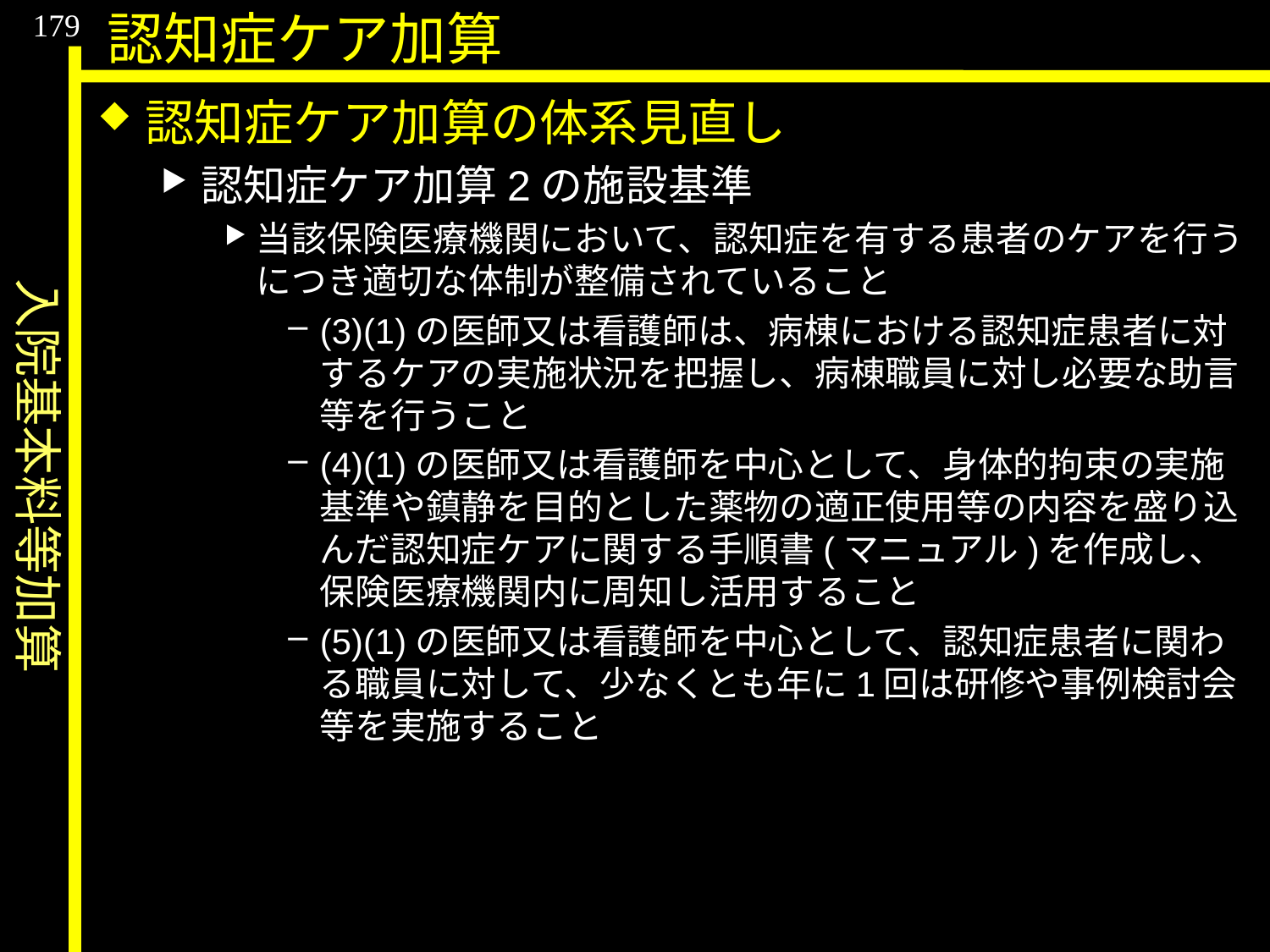

入院基本料等加算
179
認知症ケア加算

認知症ケア加算の体系見直し
認知症ケア加算2の施設基準
当該保険医療機関において、認知症を有する患者のケアを行うにつき適切な体制が整備されていること
(3)(1)の医師又は看護師は、病棟における認知症患者に対するケアの実施状況を把握し、病棟職員に対し必要な助言等を行うこと
(4)(1)の医師又は看護師を中心として、身体的拘束の実施基準や鎮静を目的とした薬物の適正使用等の内容を盛り込んだ認知症ケアに関する手順書(マニュアル)を作成し、保険医療機関内に周知し活用すること
(5)(1)の医師又は看護師を中心として、認知症患者に関わる職員に対して、少なくとも年に1回は研修や事例検討会等を実施すること